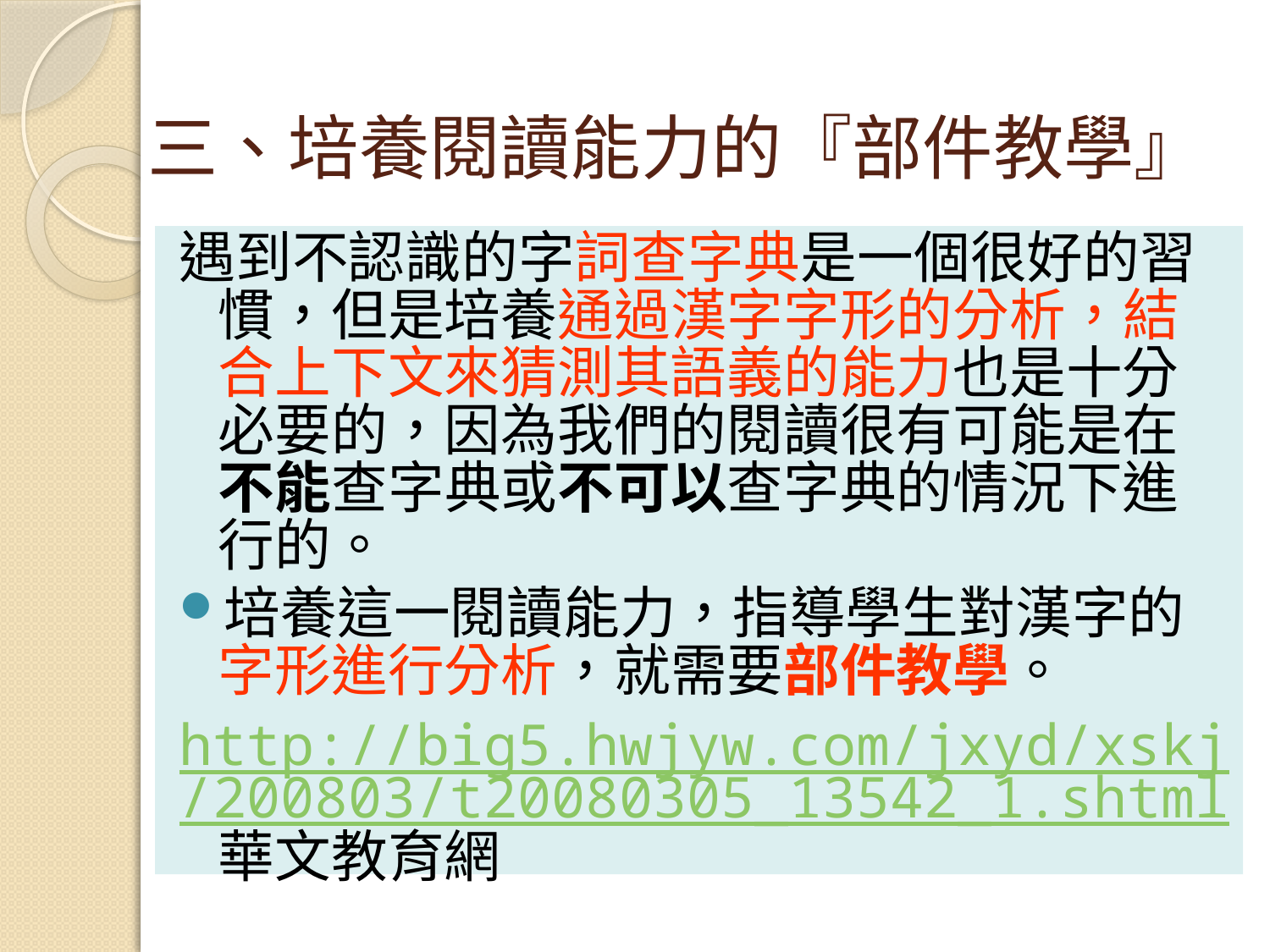

# 三、培養閱讀能力的『部件教學』
遇到不認識的字詞查字典是一個很好的習慣，但是培養通過漢字字形的分析，結合上下文來猜測其語義的能力也是十分必要的，因為我們的閱讀很有可能是在不能查字典或不可以查字典的情況下進行的。
培養這一閱讀能力，指導學生對漢字的字形進行分析，就需要部件教學。
http://big5.hwjyw.com/jxyd/xskj/200803/t20080305_13542_1.shtml華文教育網